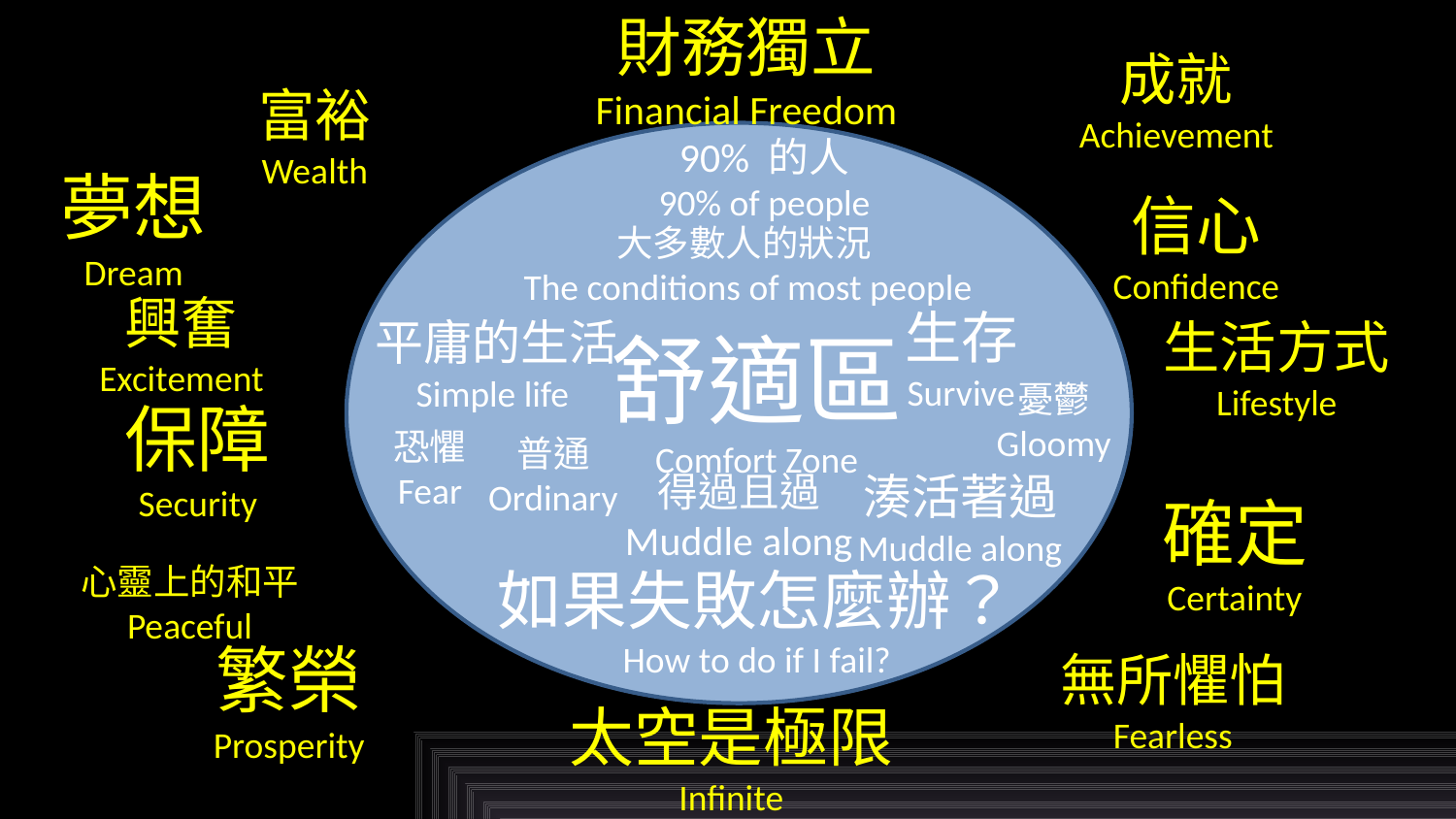

財務獨立
Financial Freedom
成就
Achievement
富裕
Wealth

90% 的人
90% of people
夢想
Dream
信心
Confidence
大多數人的狀況
The conditions of most people
興奮
Excitement
生存
Survive
生活方式
Lifestyle
平庸的生活
Simple life
舒適區
Comfort Zone
憂鬱
Gloomy
保障
Security
恐懼
Fear
普通
Ordinary
湊活著過
Muddle along
得過且過
Muddle along
確定
Certainty
如果失敗怎麼辦？
How to do if I fail?
心靈上的和平
Peaceful
繁榮
Prosperity
無所懼怕
Fearless
太空是極限
Infinite